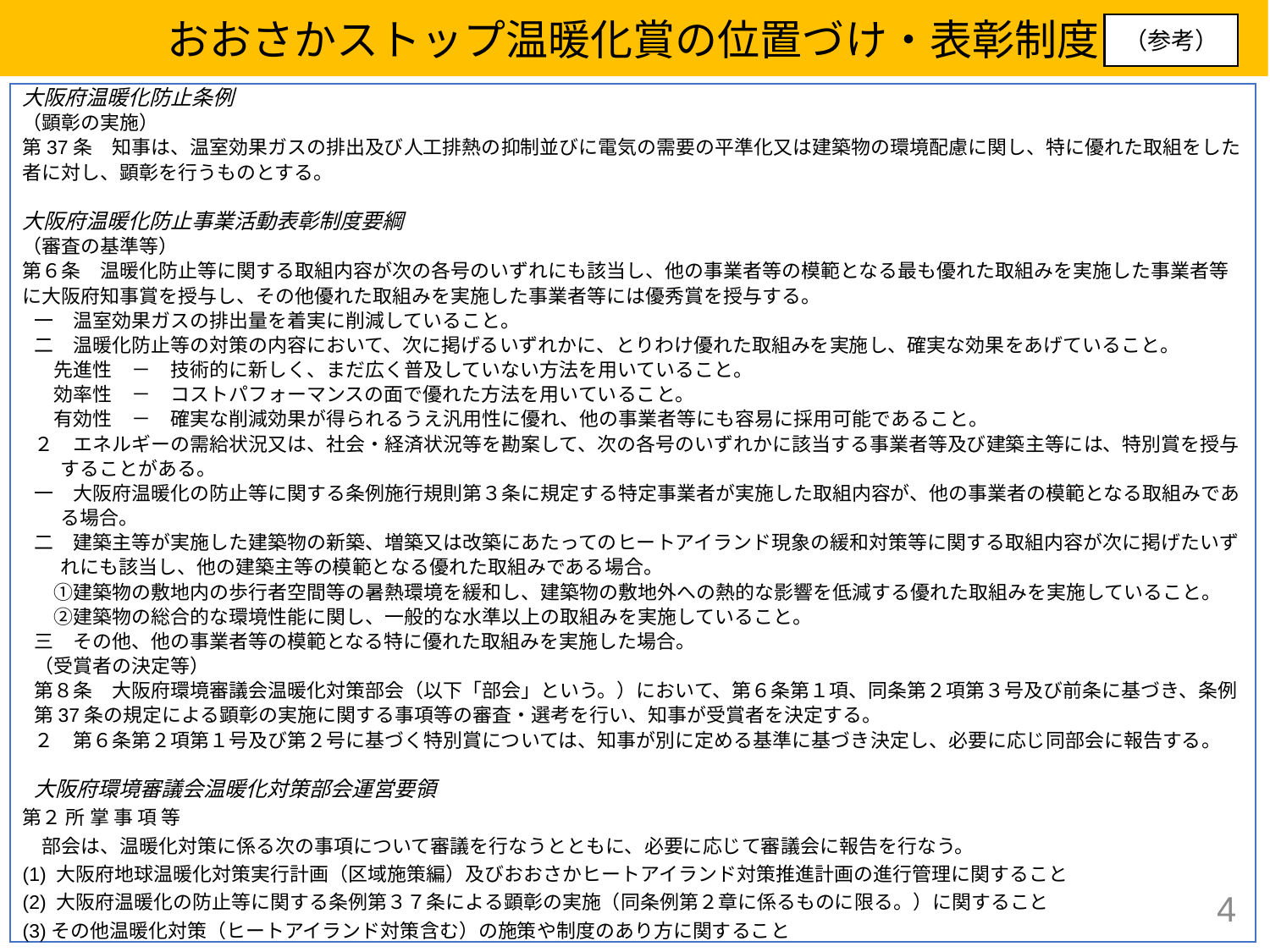

おおさかストップ温暖化賞の位置づけ・表彰制度
（参考）
大阪府温暖化防止条例
（顕彰の実施）
第37条　知事は、温室効果ガスの排出及び人工排熱の抑制並びに電気の需要の平準化又は建築物の環境配慮に関し、特に優れた取組をした者に対し、顕彰を行うものとする。

大阪府温暖化防止事業活動表彰制度要綱
（審査の基準等）
第６条　温暖化防止等に関する取組内容が次の各号のいずれにも該当し、他の事業者等の模範となる最も優れた取組みを実施した事業者等に大阪府知事賞を授与し、その他優れた取組みを実施した事業者等には優秀賞を授与する。
一　温室効果ガスの排出量を着実に削減していること。
二　温暖化防止等の対策の内容において、次に掲げるいずれかに、とりわけ優れた取組みを実施し、確実な効果をあげていること。
　先進性　－　技術的に新しく、まだ広く普及していない方法を用いていること。
　効率性　－　コストパフォーマンスの面で優れた方法を用いていること。
　有効性　－　確実な削減効果が得られるうえ汎用性に優れ、他の事業者等にも容易に採用可能であること。
２　エネルギーの需給状況又は、社会・経済状況等を勘案して、次の各号のいずれかに該当する事業者等及び建築主等には、特別賞を授与することがある。
一　大阪府温暖化の防止等に関する条例施行規則第３条に規定する特定事業者が実施した取組内容が、他の事業者の模範となる取組みである場合。
二　建築主等が実施した建築物の新築、増築又は改築にあたってのヒートアイランド現象の緩和対策等に関する取組内容が次に掲げたいずれにも該当し、他の建築主等の模範となる優れた取組みである場合。
　①建築物の敷地内の歩行者空間等の暑熱環境を緩和し、建築物の敷地外への熱的な影響を低減する優れた取組みを実施していること。
　②建築物の総合的な環境性能に関し、一般的な水準以上の取組みを実施していること。
三　その他、他の事業者等の模範となる特に優れた取組みを実施した場合。
（受賞者の決定等）
第８条　大阪府環境審議会温暖化対策部会（以下「部会」という。）において、第６条第１項、同条第２項第３号及び前条に基づき、条例第37条の規定による顕彰の実施に関する事項等の審査・選考を行い、知事が受賞者を決定する。
２　第６条第２項第１号及び第２号に基づく特別賞については、知事が別に定める基準に基づき決定し、必要に応じ同部会に報告する。

大阪府環境審議会温暖化対策部会運営要領
第２ 所 掌 事 項 等
　部会は、温暖化対策に係る次の事項について審議を行なうとともに、必要に応じて審議会に報告を行なう。
(1) 大阪府地球温暖化対策実行計画（区域施策編）及びおおさかヒートアイランド対策推進計画の進行管理に関すること
(2) 大阪府温暖化の防止等に関する条例第３７条による顕彰の実施（同条例第２章に係るものに限る。）に関すること
(3)その他温暖化対策（ヒートアイランド対策含む）の施策や制度のあり方に関すること
4